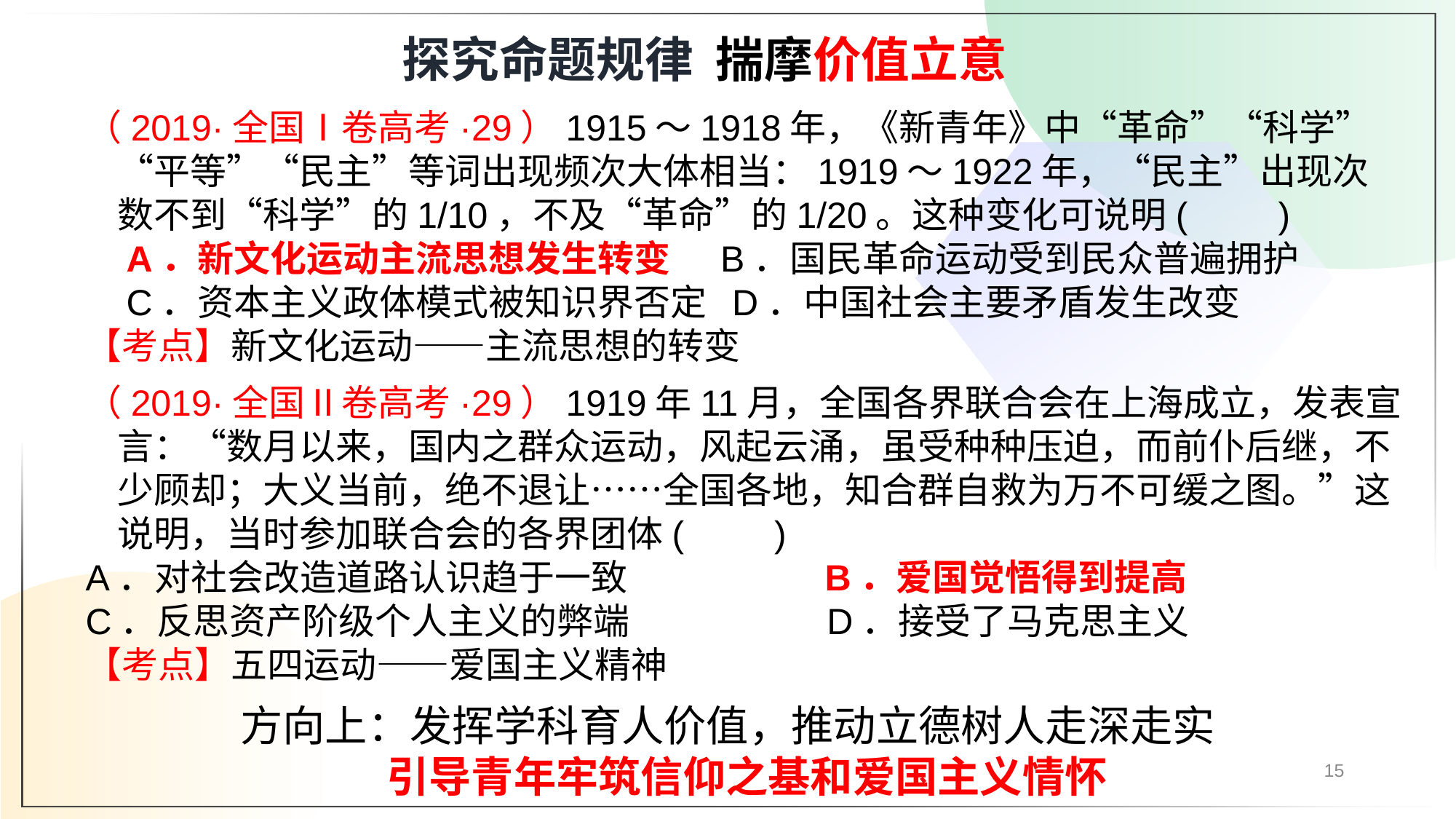

探究命题规律  揣摩价值立意
（2019·全国Ⅰ卷高考·29）1915～1918年，《新青年》中“革命”“科学”“平等”“民主”等词出现频次大体相当：1919～1922年，“民主”出现次数不到“科学”的1/10，不及“革命”的1/20。这种变化可说明(　　)
    A．新文化运动主流思想发生转变     B．国民革命运动受到民众普遍拥护
    C．资本主义政体模式被知识界否定  D．中国社会主要矛盾发生改变
【考点】新文化运动——主流思想的转变
（2019·全国Ⅱ卷高考·29）1919年11月，全国各界联合会在上海成立，发表宣言：“数月以来，国内之群众运动，风起云涌，虽受种种压迫，而前仆后继，不少顾却；大义当前，绝不退让……全国各地，知合群自救为万不可缓之图。”这说明，当时参加联合会的各界团体(　　)
A．对社会改造道路认识趋于一致                       B．爱国觉悟得到提高
C．反思资产阶级个人主义的弊端                       D．接受了马克思主义
【考点】五四运动——爱国主义精神
方向上：发挥学科育人价值，推动立德树人走深走实
   引导青年牢筑信仰之基和爱国主义情怀
15